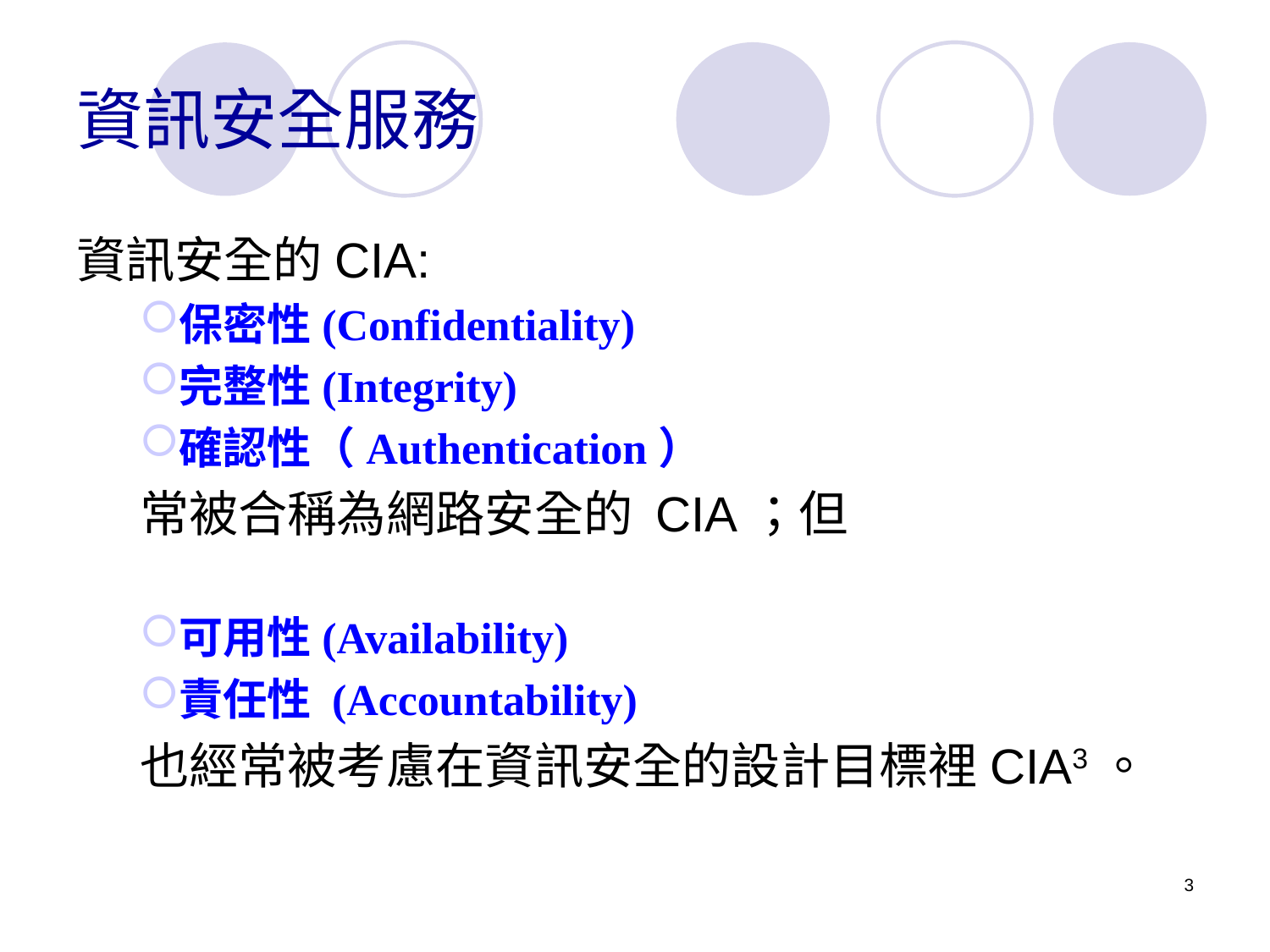

# 資訊安全服務
資訊安全的CIA:
保密性(Confidentiality)
完整性(Integrity)
確認性（Authentication）
常被合稱為網路安全的 CIA；但

可用性(Availability)
責任性 (Accountability)
也經常被考慮在資訊安全的設計目標裡CIA3。

3